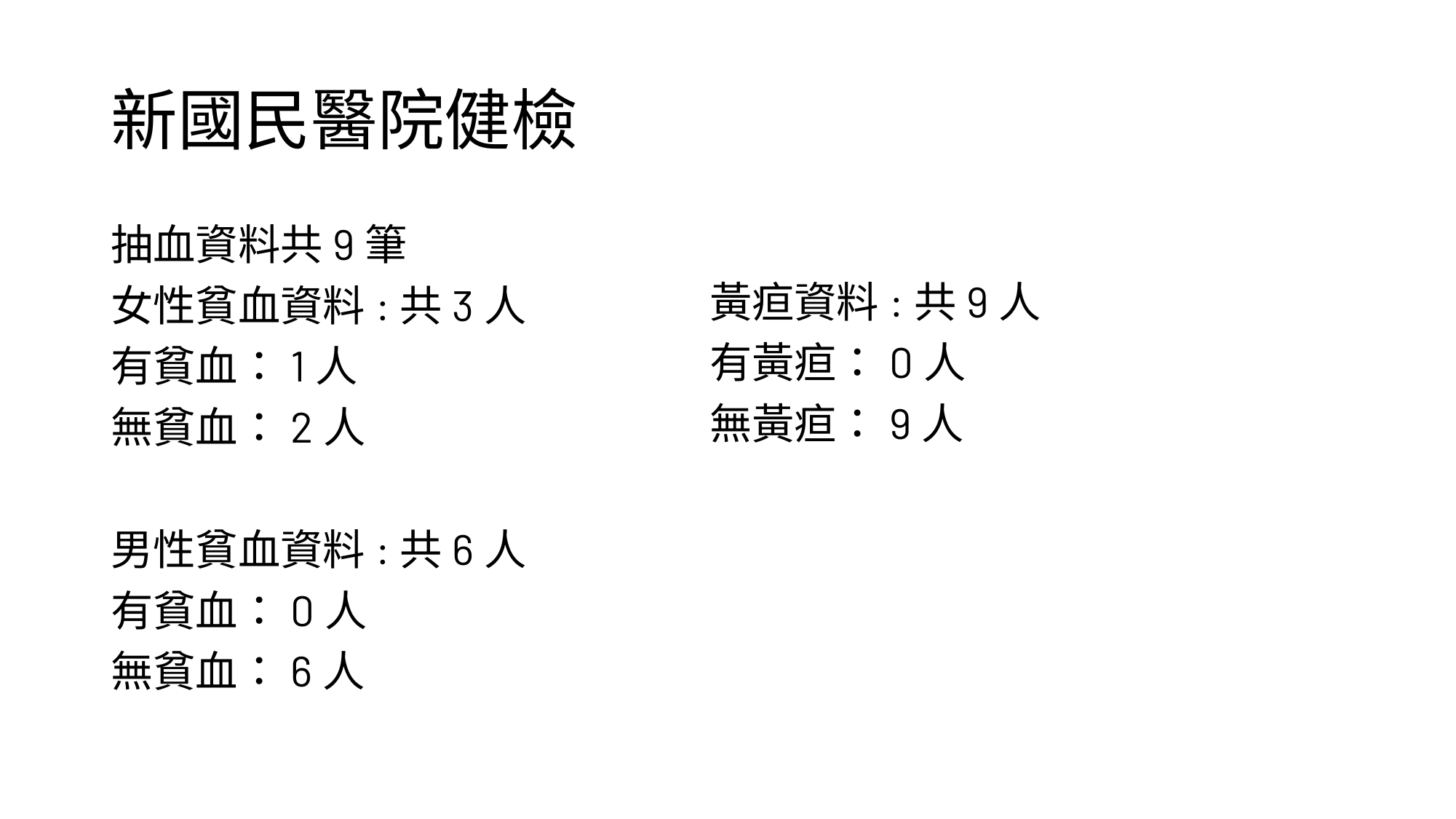

# 新國民醫院健檢
抽血資料共9筆
女性貧血資料:共3人
有貧血：1人
無貧血：2人

男性貧血資料:共6人
有貧血：0人
無貧血：6人

黃疸資料:共9人
有黃疸：0人
無黃疸：9人